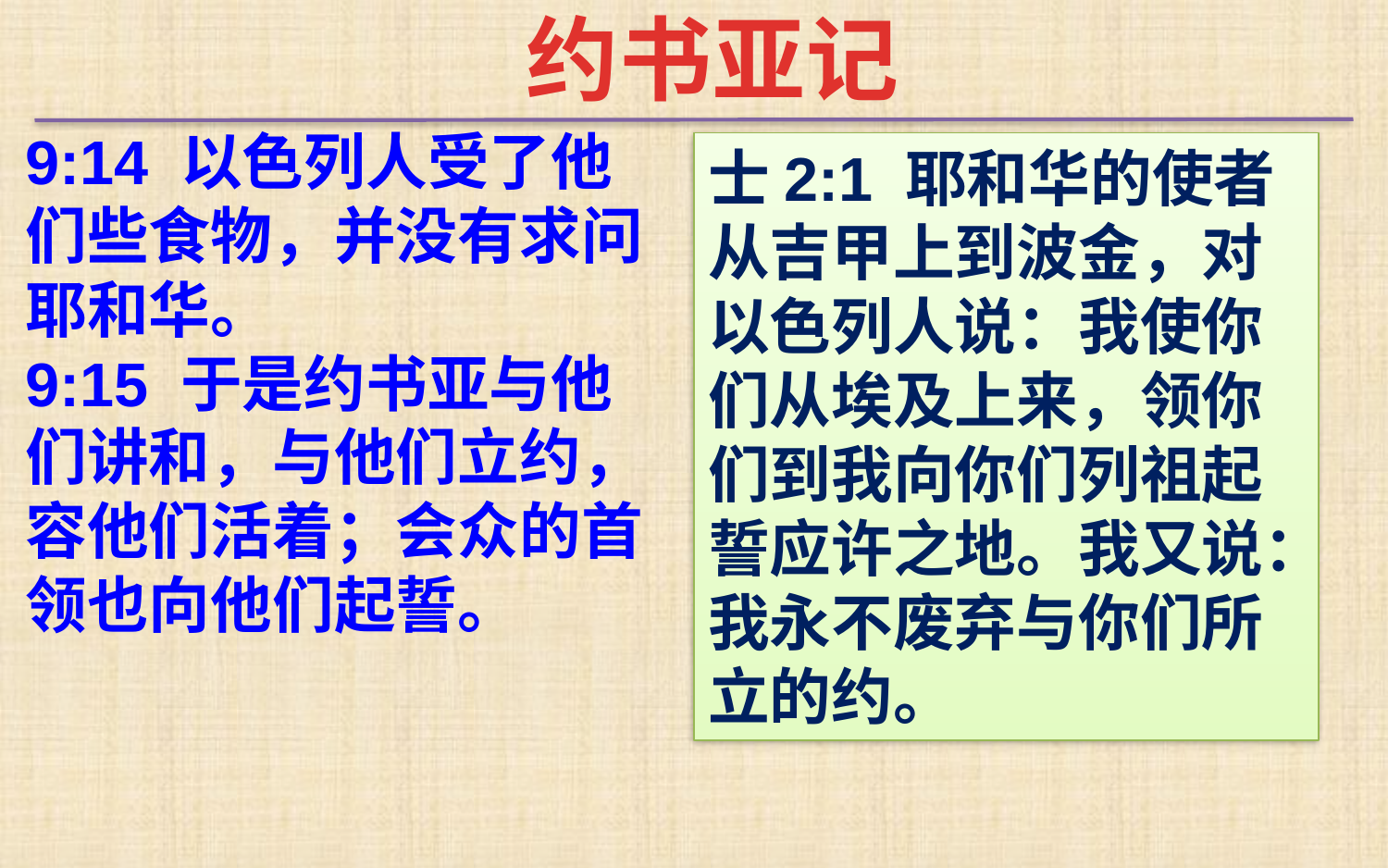

约书亚记
9:14 以色列人受了他们些食物，并没有求问耶和华。
9:15 于是约书亚与他们讲和，与他们立约，容他们活着；会众的首领也向他们起誓。
士2:1 耶和华的使者从吉甲上到波金，对以色列人说：我使你们从埃及上来，领你们到我向你们列祖起誓应许之地。我又说：我永不废弃与你们所立的约。